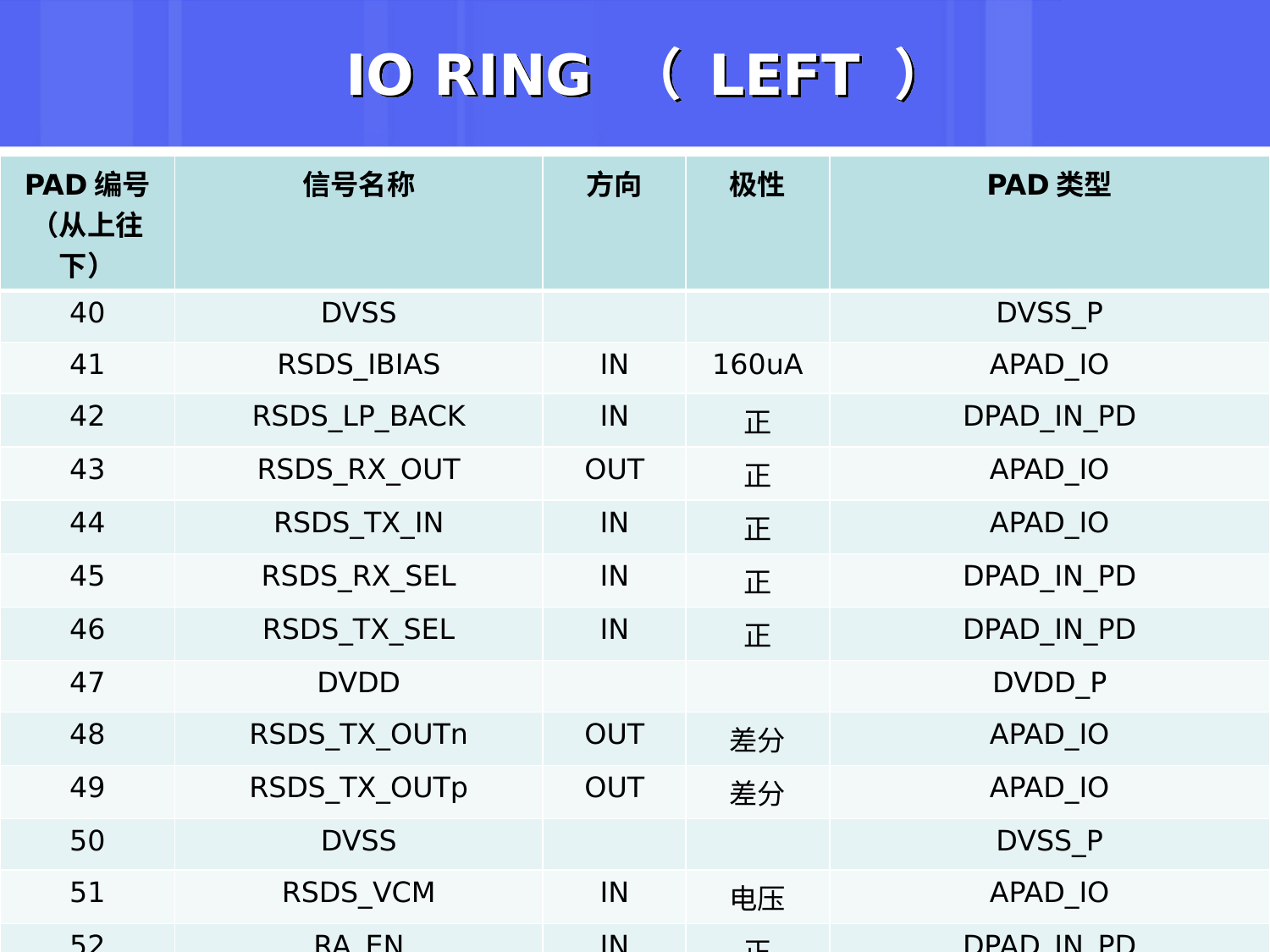

# IO RING （ LEFT ）
| PAD编号（从上往下） | 信号名称 | 方向 | 极性 | PAD类型 |
| --- | --- | --- | --- | --- |
| 40 | DVSS |  |  | DVSS\_P |
| 41 | RSDS\_IBIAS | IN | 160uA | APAD\_IO |
| 42 | RSDS\_LP\_BACK | IN | 正 | DPAD\_IN\_PD |
| 43 | RSDS\_RX\_OUT | OUT | 正 | APAD\_IO |
| 44 | RSDS\_TX\_IN | IN | 正 | APAD\_IO |
| 45 | RSDS\_RX\_SEL | IN | 正 | DPAD\_IN\_PD |
| 46 | RSDS\_TX\_SEL | IN | 正 | DPAD\_IN\_PD |
| 47 | DVDD |  |  | DVDD\_P |
| 48 | RSDS\_TX\_OUTn | OUT | 差分 | APAD\_IO |
| 49 | RSDS\_TX\_OUTp | OUT | 差分 | APAD\_IO |
| 50 | DVSS |  |  | DVSS\_P |
| 51 | RSDS\_VCM | IN | 电压 | APAD\_IO |
| 52 | RA\_EN | IN | 正 | DPAD\_IN\_PD |
CMOS Pixel Sensor设计讨论，卢云鹏
9